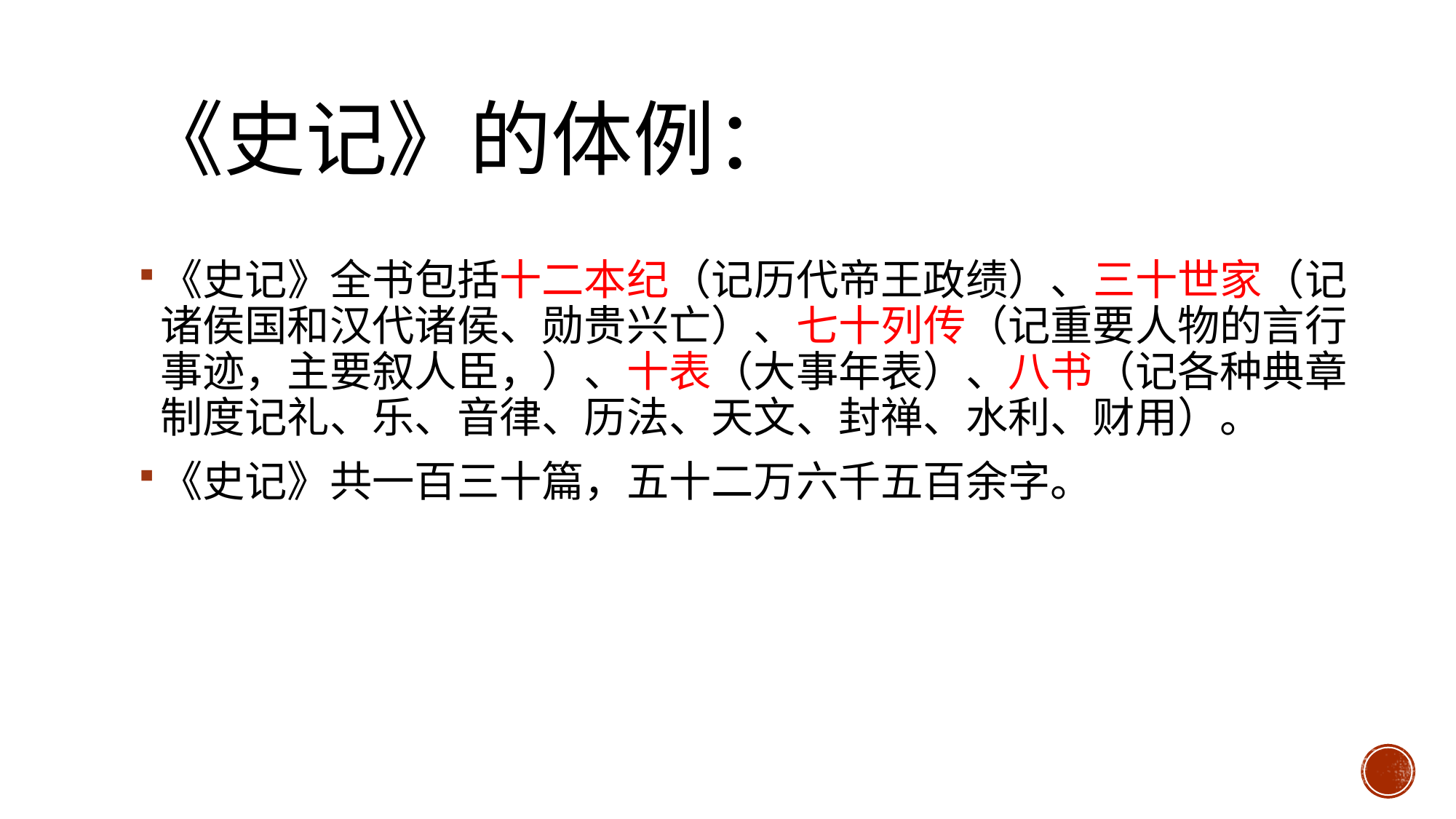

# 《史记》的体例：
《史记》全书包括十二本纪（记历代帝王政绩）、三十世家（记诸侯国和汉代诸侯、勋贵兴亡）、七十列传（记重要人物的言行事迹，主要叙人臣，）、十表（大事年表）、八书（记各种典章制度记礼、乐、音律、历法、天文、封禅、水利、财用）。
《史记》共一百三十篇，五十二万六千五百余字。